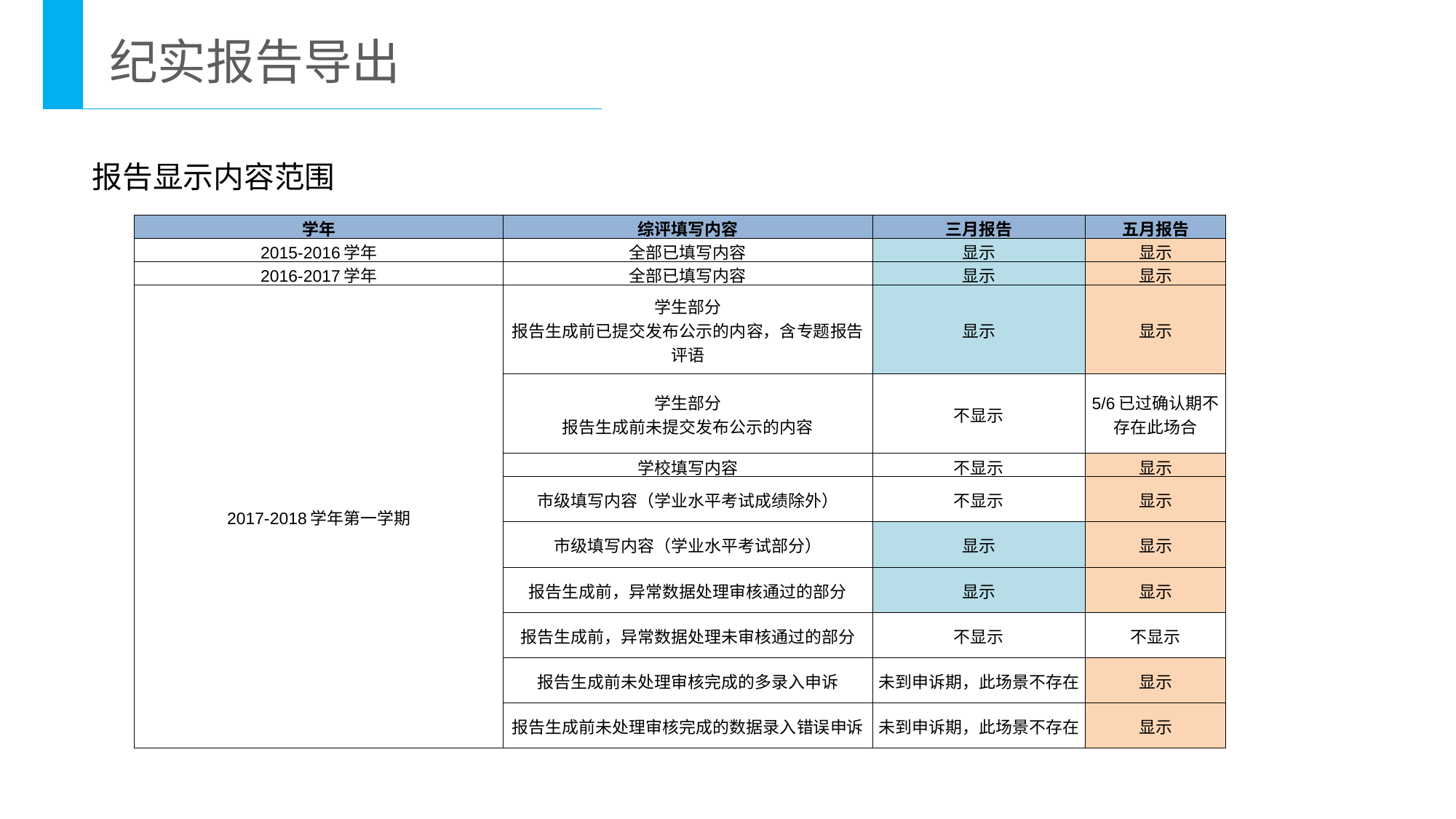

纪实报告导出
报告显示内容范围

| 学年 | 综评填写内容 | 三月报告 | 五月报告 |
| --- | --- | --- | --- |
| 2015-2016学年 | 全部已填写内容 | 显示 | 显示 |
| 2016-2017学年 | 全部已填写内容 | 显示 | 显示 |
| 2017-2018学年第一学期 | 学生部分 报告生成前已提交发布公示的内容，含专题报告评语 | 显示 | 显示 |
|  | 学生部分 报告生成前未提交发布公示的内容 | 不显示 | 5/6已过确认期不存在此场合 |
|  | 学校填写内容 | 不显示 | 显示 |
|  | 市级填写内容（学业水平考试成绩除外） | 不显示 | 显示 |
|  | 市级填写内容（学业水平考试部分） | 显示 | 显示 |
|  | 报告生成前，异常数据处理审核通过的部分 | 显示 | 显示 |
|  | 报告生成前，异常数据处理未审核通过的部分 | 不显示 | 不显示 |
|  | 报告生成前未处理审核完成的多录入申诉 | 未到申诉期，此场景不存在 | 显示 |
|  | 报告生成前未处理审核完成的数据录入错误申诉 | 未到申诉期，此场景不存在 | 显示 |